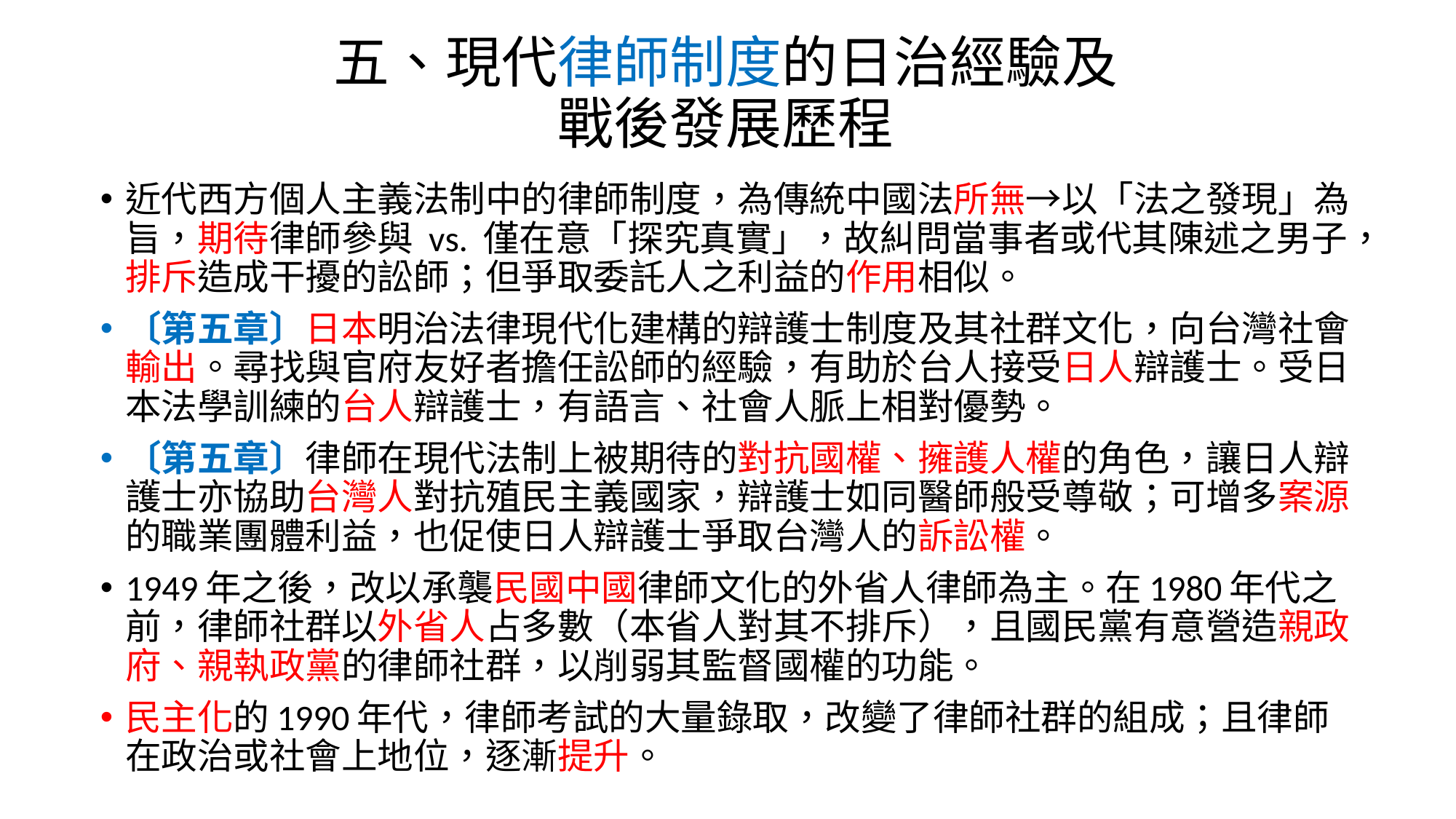

# 五、現代律師制度的日治經驗及 戰後發展歷程
近代西方個人主義法制中的律師制度，為傳統中國法所無→以「法之發現」為旨，期待律師參與 vs. 僅在意「探究真實」，故糾問當事者或代其陳述之男子，排斥造成干擾的訟師；但爭取委託人之利益的作用相似。
〔第五章〕日本明治法律現代化建構的辯護士制度及其社群文化，向台灣社會輸出。尋找與官府友好者擔任訟師的經驗，有助於台人接受日人辯護士。受日本法學訓練的台人辯護士，有語言、社會人脈上相對優勢。
〔第五章〕律師在現代法制上被期待的對抗國權、擁護人權的角色，讓日人辯護士亦協助台灣人對抗殖民主義國家，辯護士如同醫師般受尊敬；可增多案源的職業團體利益，也促使日人辯護士爭取台灣人的訴訟權。
1949年之後，改以承襲民國中國律師文化的外省人律師為主。在1980年代之前，律師社群以外省人占多數（本省人對其不排斥），且國民黨有意營造親政府、親執政黨的律師社群，以削弱其監督國權的功能。
民主化的1990年代，律師考試的大量錄取，改變了律師社群的組成；且律師在政治或社會上地位，逐漸提升。